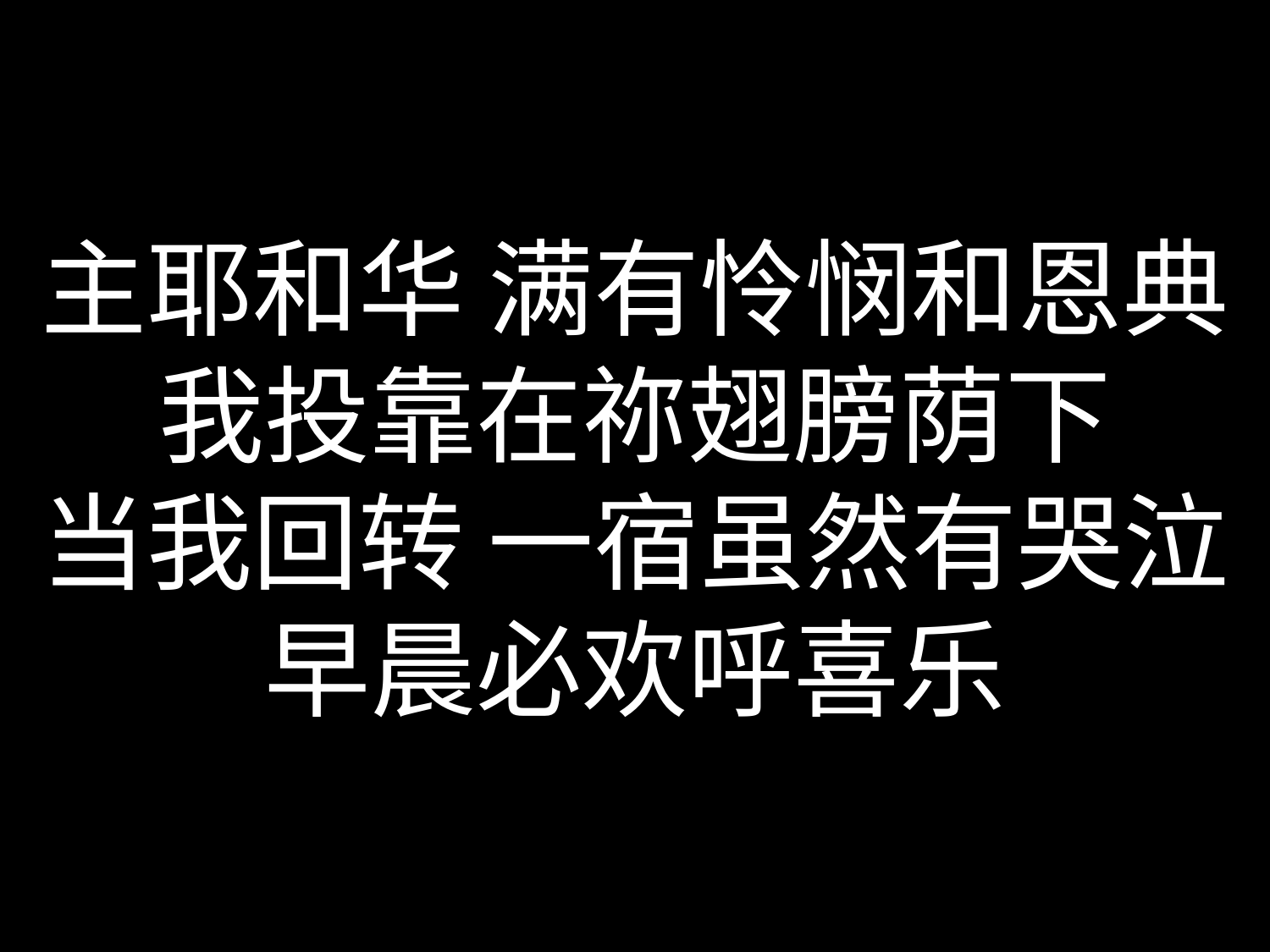

# 主耶和华 满有怜悯和恩典 我投靠在祢翅膀荫下 当我回转 一宿虽然有哭泣 早晨必欢呼喜乐